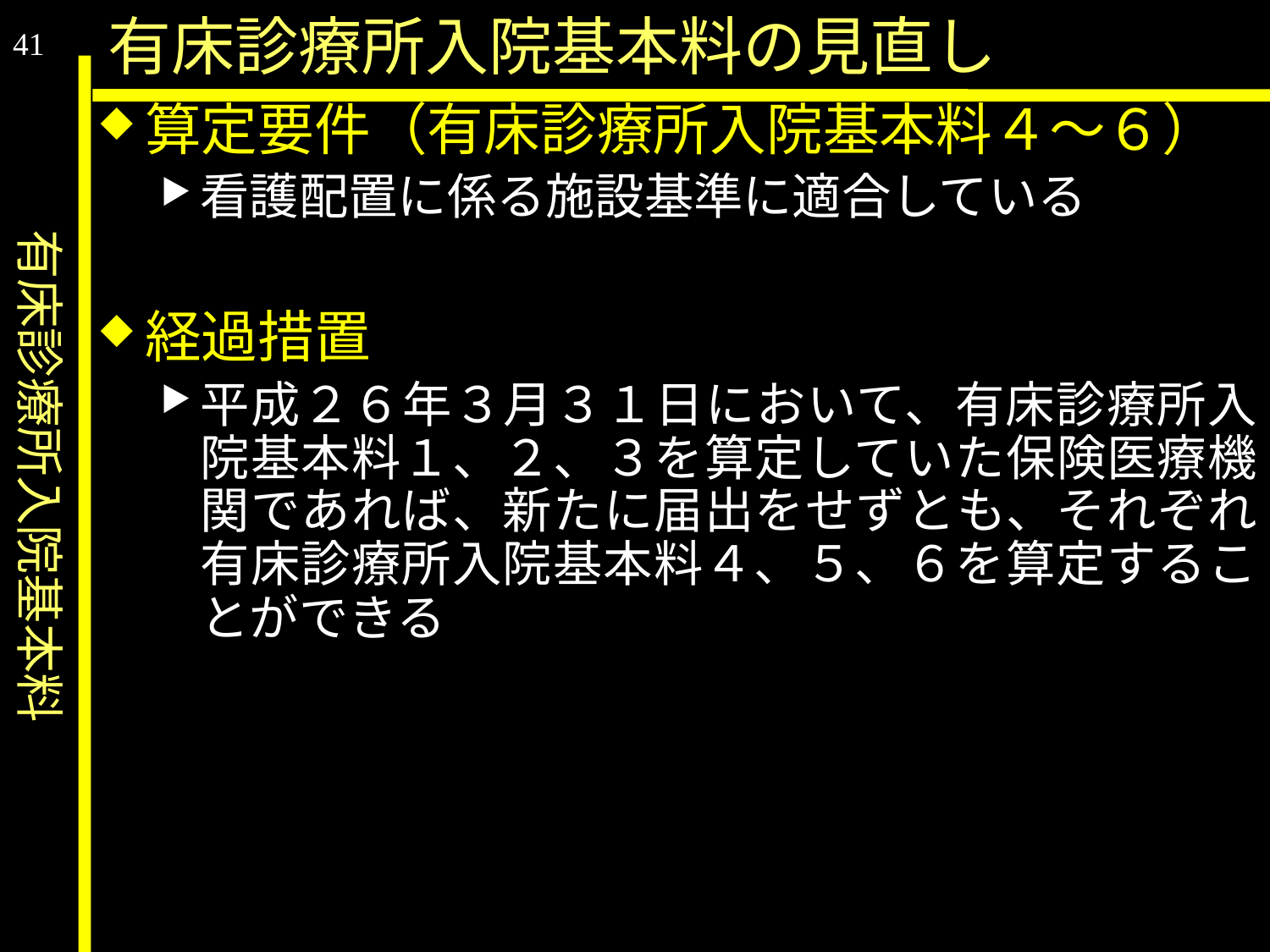

有床診療所入院基本料
有床診療所入院基本料の見直し
41

算定要件（有床診療所入院基本料４～６）
看護配置に係る施設基準に適合している

経過措置
平成２６年３月３１日において、有床診療所入院基本料１、２、３を算定していた保険医療機関であれば、新たに届出をせずとも、それぞれ有床診療所入院基本料４、５、６を算定することができる